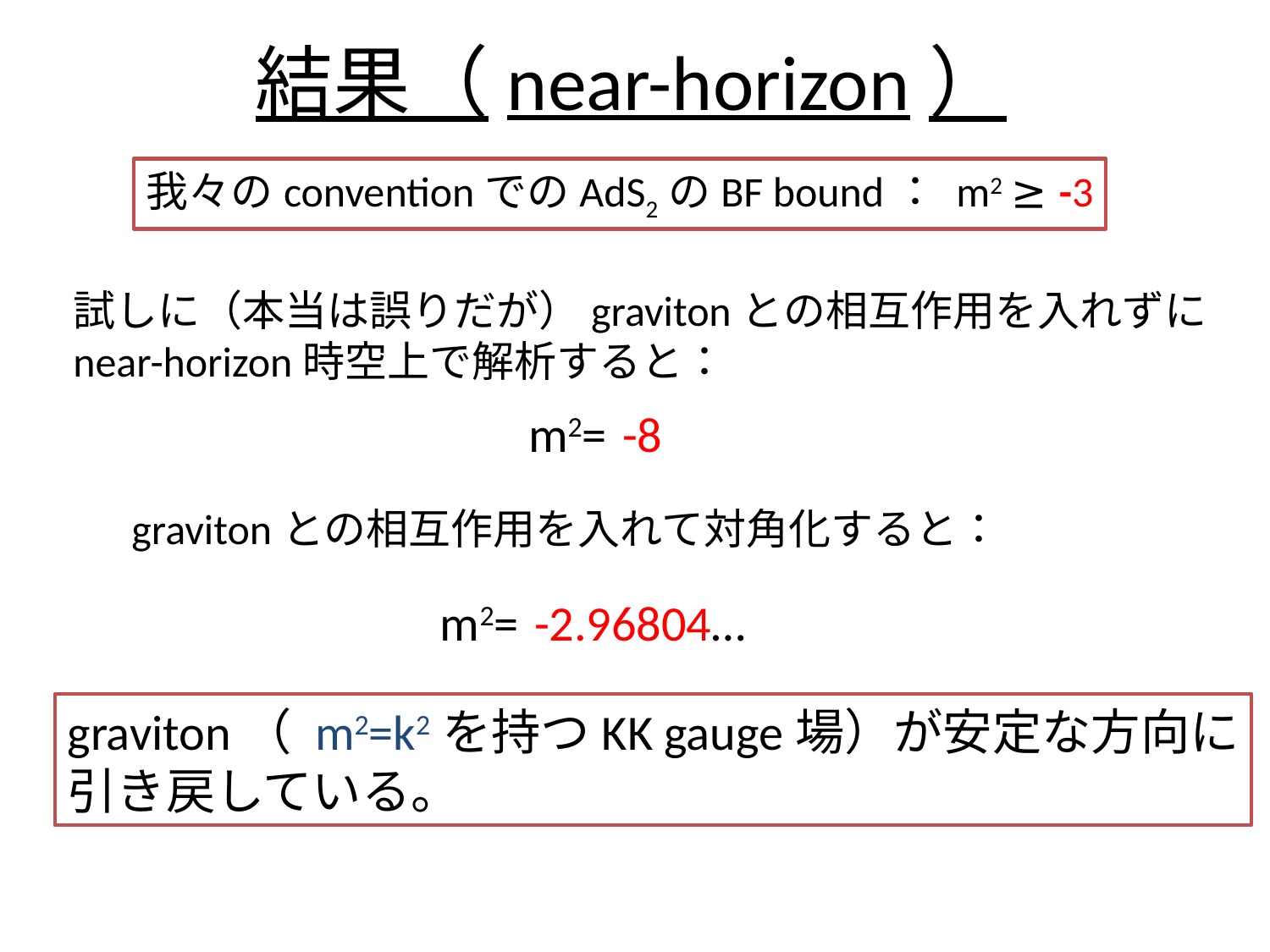

# 結果（near-horizon）
我々のconventionでのAdS2のBF bound： m2 ≥ -3
試しに（本当は誤りだが）gravitonとの相互作用を入れずに
near-horizon時空上で解析すると：
m2= -8
gravitonとの相互作用を入れて対角化すると：
m2= -2.96804…
graviton（ m2=k2を持つKK gauge場）が安定な方向に
引き戻している。